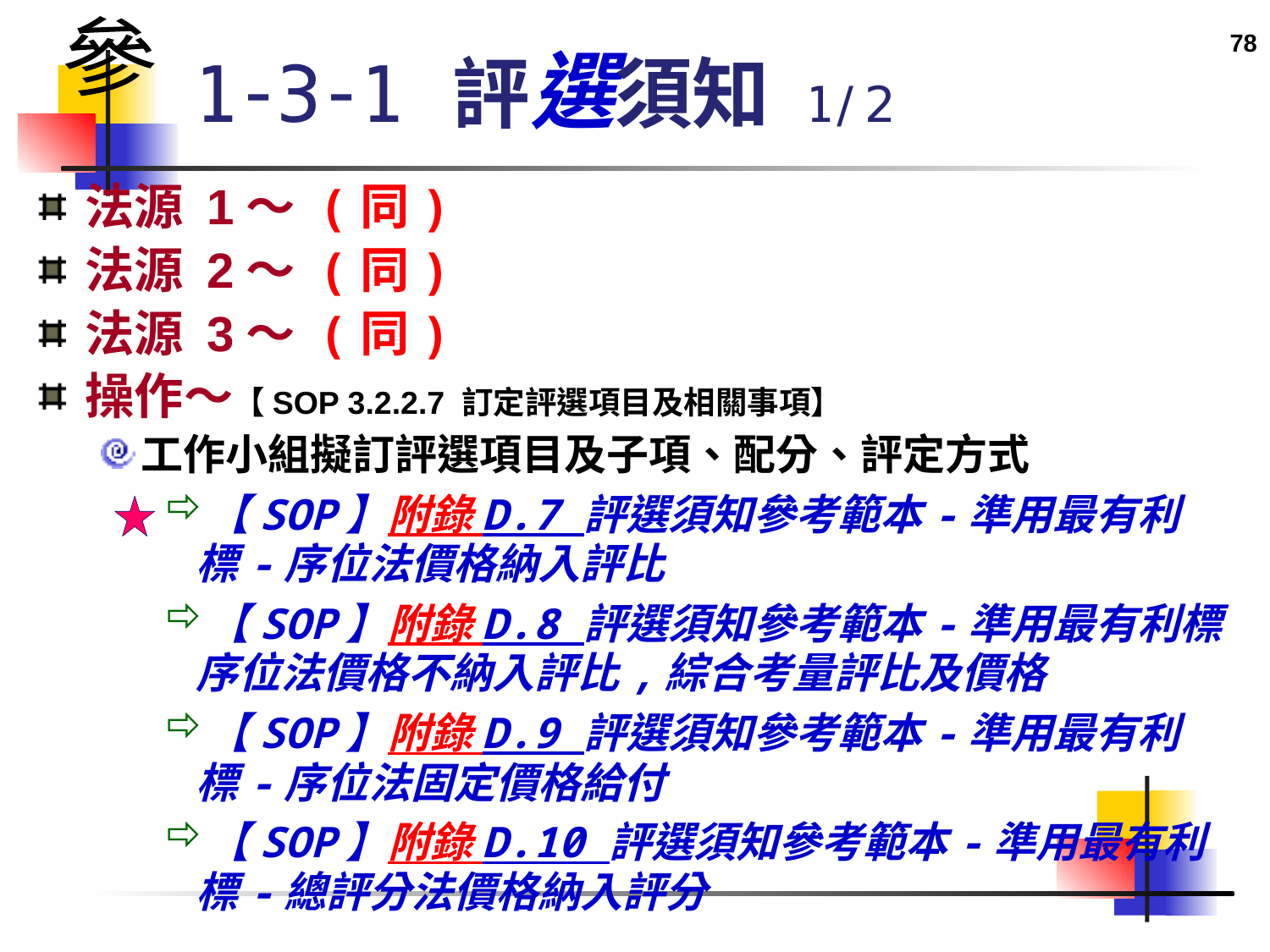

78
參
# 1-3-1 評選須知 1/2
法源 1～ (同)
法源 2～ (同)
法源 3～ (同)
操作～【SOP 3.2.2.7 訂定評選項目及相關事項】
工作小組擬訂評選項目及子項、配分、評定方式
【SOP】附錄 D.7 評選須知參考範本-準用最有利標-序位法價格納入評比
【SOP】附錄 D.8 評選須知參考範本-準用最有利標序位法價格不納入評比,綜合考量評比及價格
【SOP】附錄 D.9 評選須知參考範本-準用最有利標-序位法固定價格給付
【SOP】附錄 D.10 評選須知參考範本-準用最有利標-總評分法價格納入評分